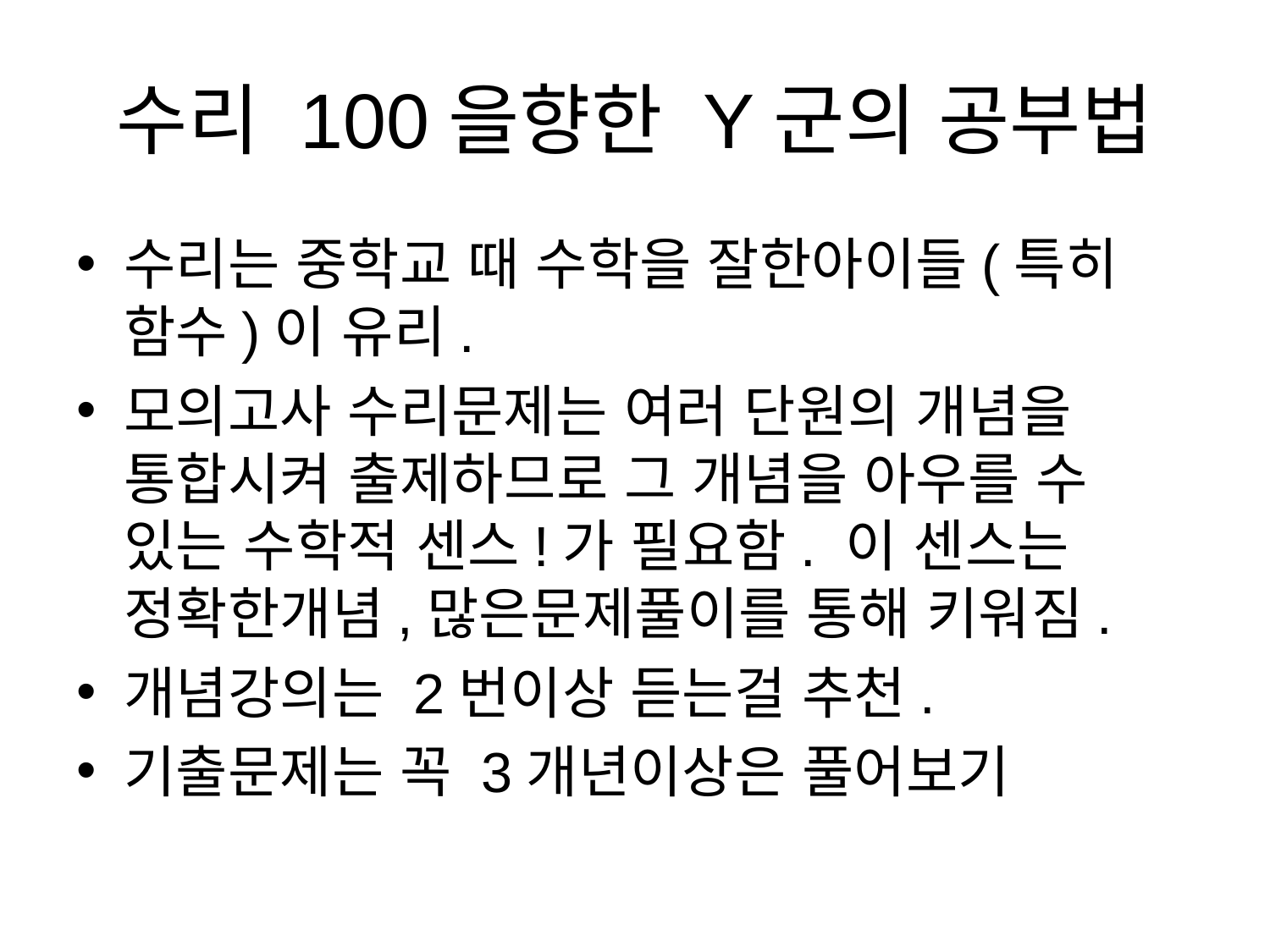

# 수리 100을향한 Y군의 공부법
수리는 중학교 때 수학을 잘한아이들(특히 함수)이 유리.
모의고사 수리문제는 여러 단원의 개념을 통합시켜 출제하므로 그 개념을 아우를 수 있는 수학적 센스!가 필요함. 이 센스는 정확한개념,많은문제풀이를 통해 키워짐.
개념강의는 2번이상 듣는걸 추천.
기출문제는 꼭 3개년이상은 풀어보기